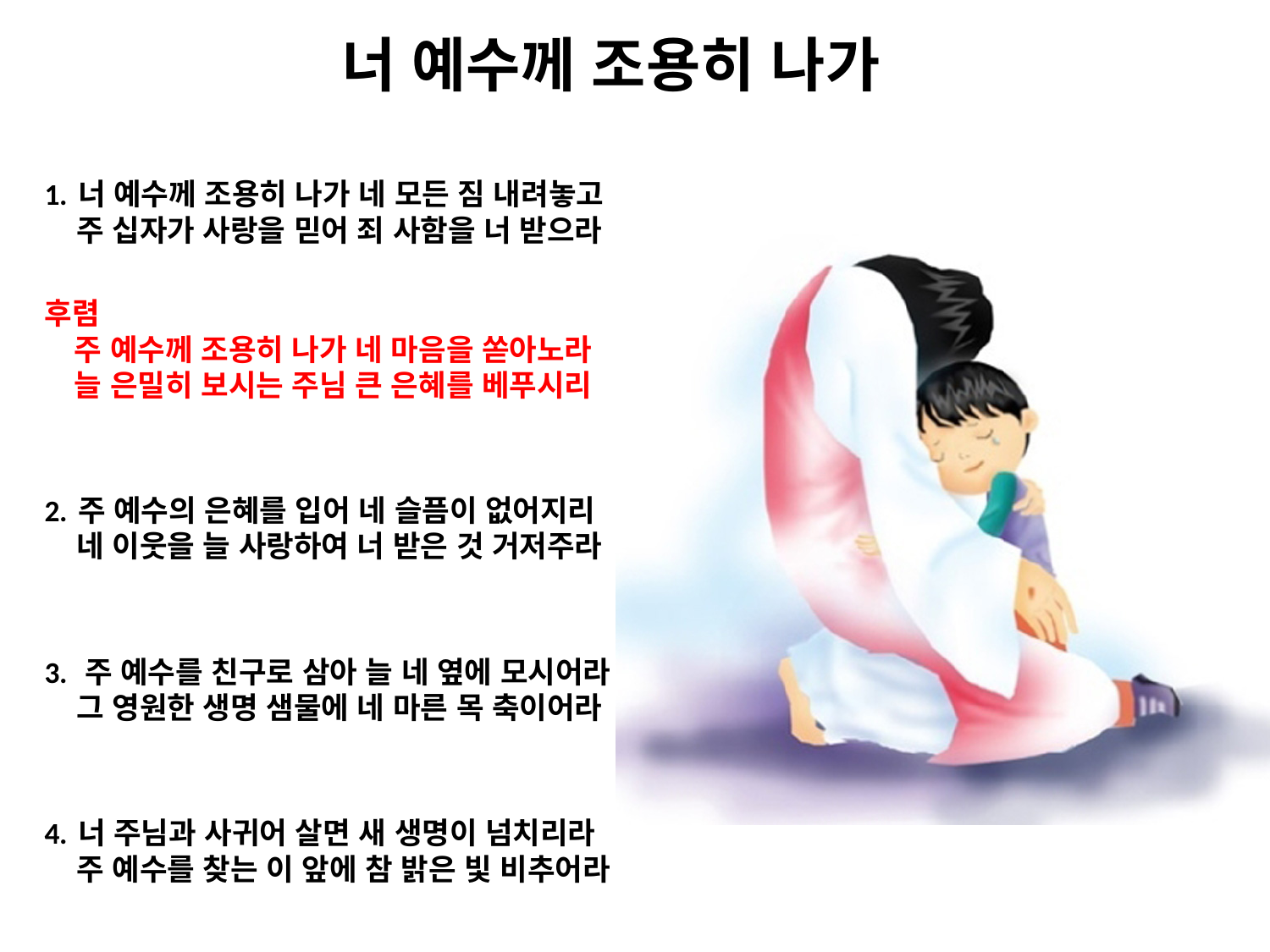

# 너 예수께 조용히 나가
1. 너 예수께 조용히 나가 네 모든 짐 내려놓고
주 십자가 사랑을 믿어 죄 사함을 너 받으라

후렴
 주 예수께 조용히 나가 네 마음을 쏟아노라
 늘 은밀히 보시는 주님 큰 은혜를 베푸시리

2. 주 예수의 은혜를 입어 네 슬픔이 없어지리
네 이웃을 늘 사랑하여 너 받은 것 거저주라

3.  주 예수를 친구로 삼아 늘 네 옆에 모시어라
그 영원한 생명 샘물에 네 마른 목 축이어라

4. 너 주님과 사귀어 살면 새 생명이 넘치리라
주 예수를 찾는 이 앞에 참 밝은 빛 비추어라